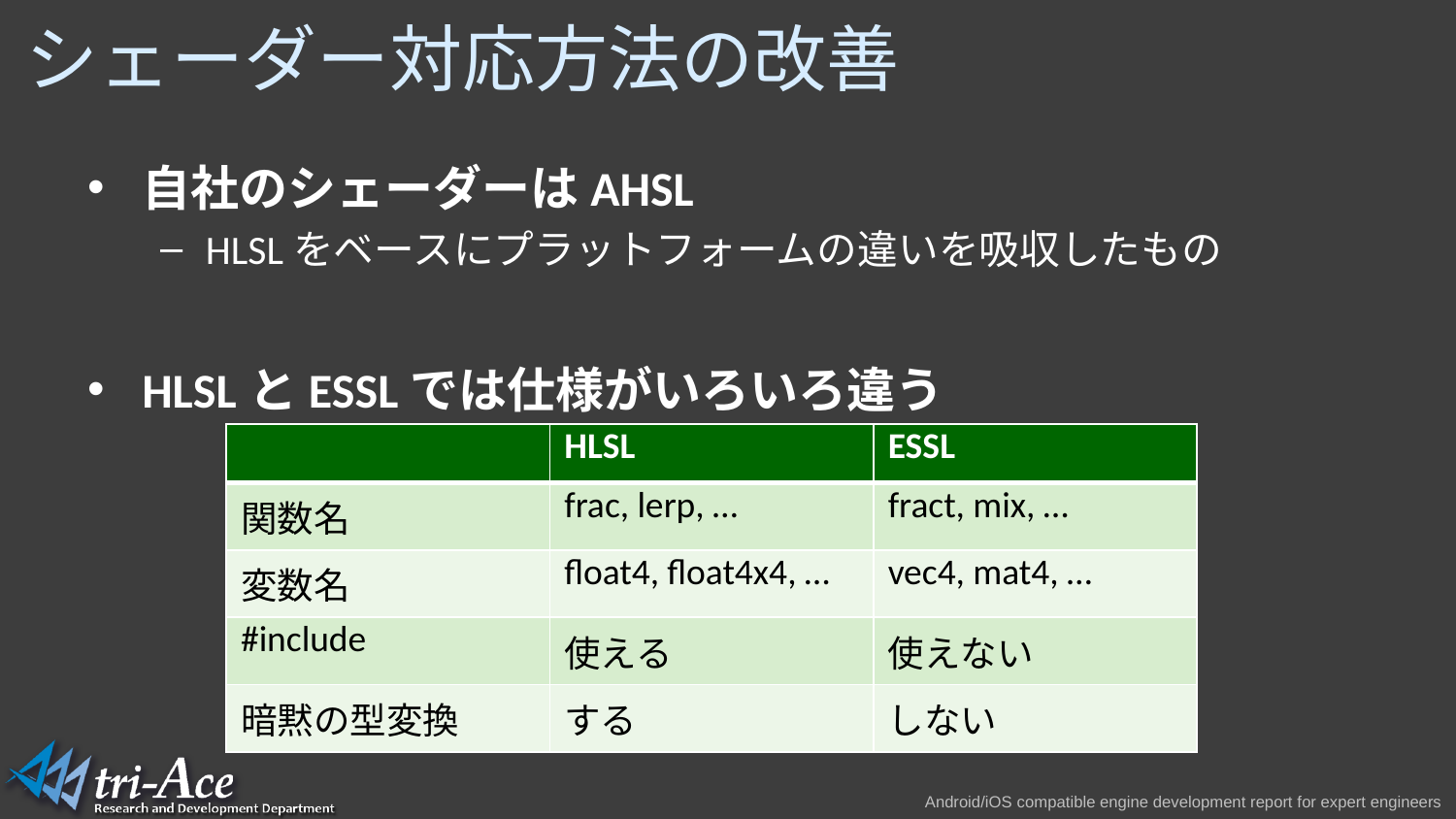

# シェーダー対応方法の改善
自社のシェーダーはAHSL
HLSLをベースにプラットフォームの違いを吸収したもの

HLSLとESSLでは仕様がいろいろ違う
|  | HLSL | ESSL |
| --- | --- | --- |
| 関数名 | frac, lerp, … | fract, mix, … |
| 変数名 | float4, float4x4, … | vec4, mat4, … |
| #include | 使える | 使えない |
| 暗黙の型変換 | する | しない |